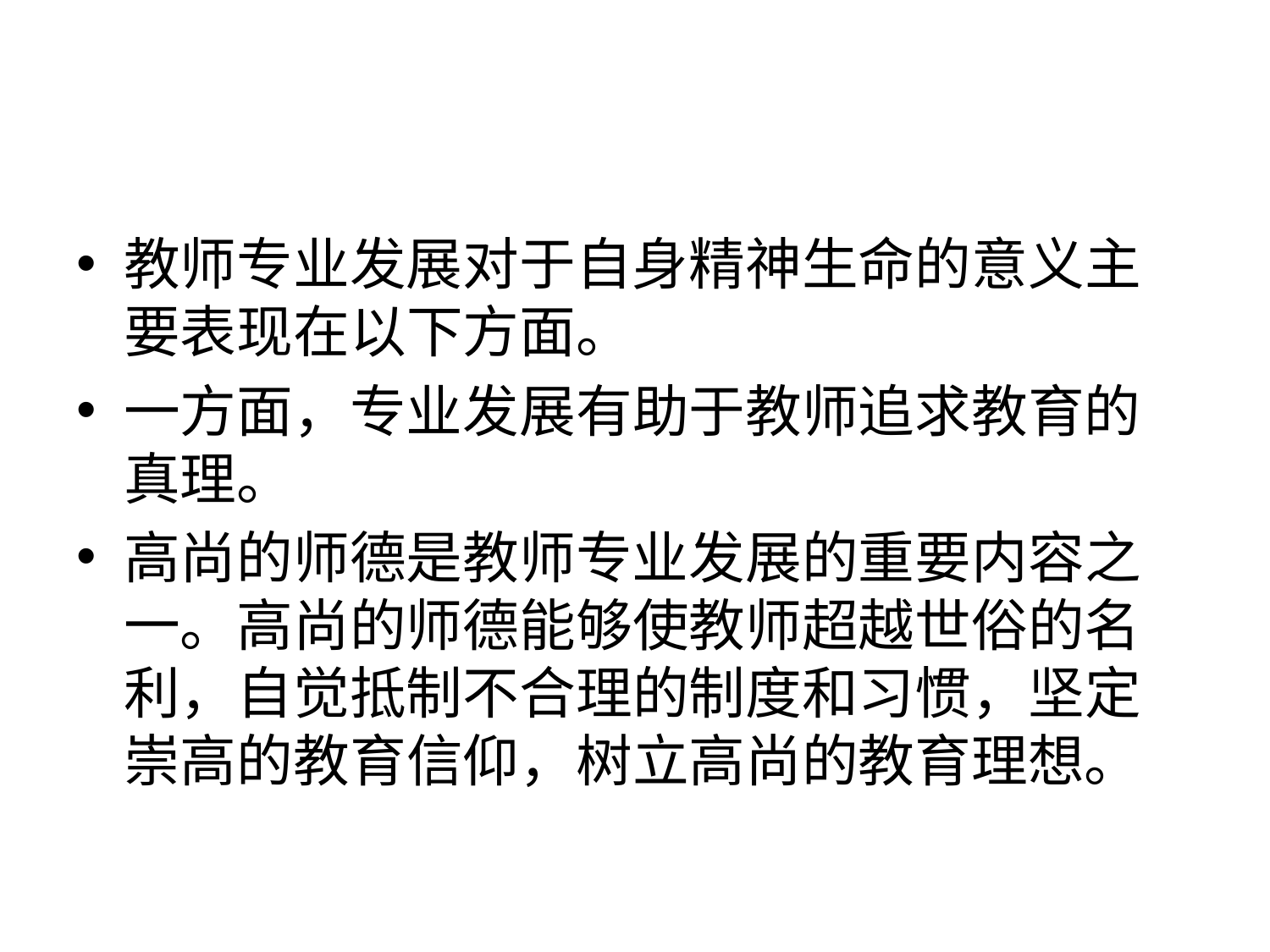

#
教师专业发展对于自身精神生命的意义主要表现在以下方面。
一方面，专业发展有助于教师追求教育的真理。
高尚的师德是教师专业发展的重要内容之一。高尚的师德能够使教师超越世俗的名利，自觉抵制不合理的制度和习惯，坚定崇高的教育信仰，树立高尚的教育理想。